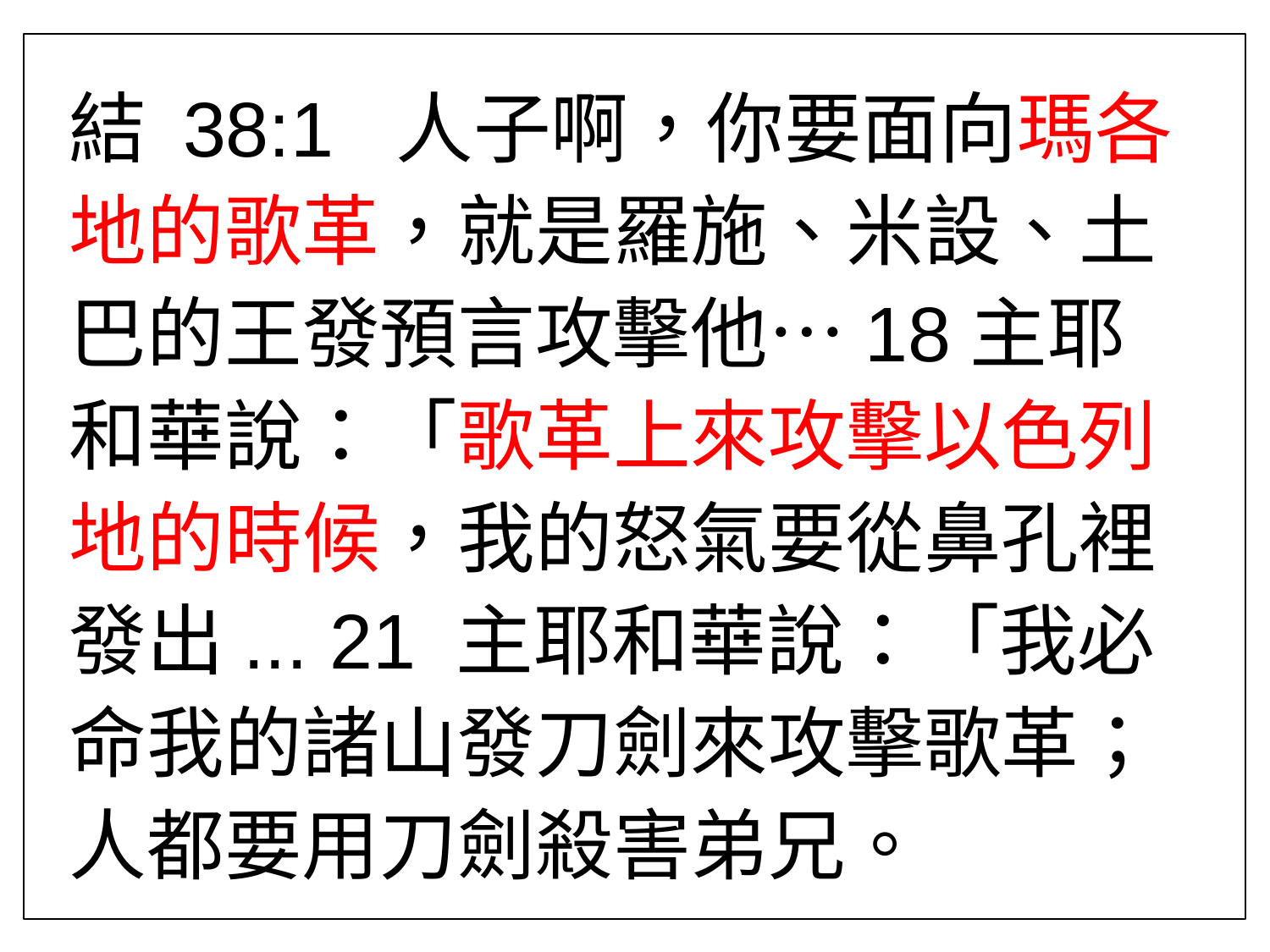

結 38:1  人子啊，你要面向瑪各地的歌革，就是羅施、米設、土巴的王發預言攻擊他…18主耶和華說：「歌革上來攻擊以色列地的時候，我的怒氣要從鼻孔裡發出... 21 主耶和華說：「我必命我的諸山發刀劍來攻擊歌革；人都要用刀劍殺害弟兄。